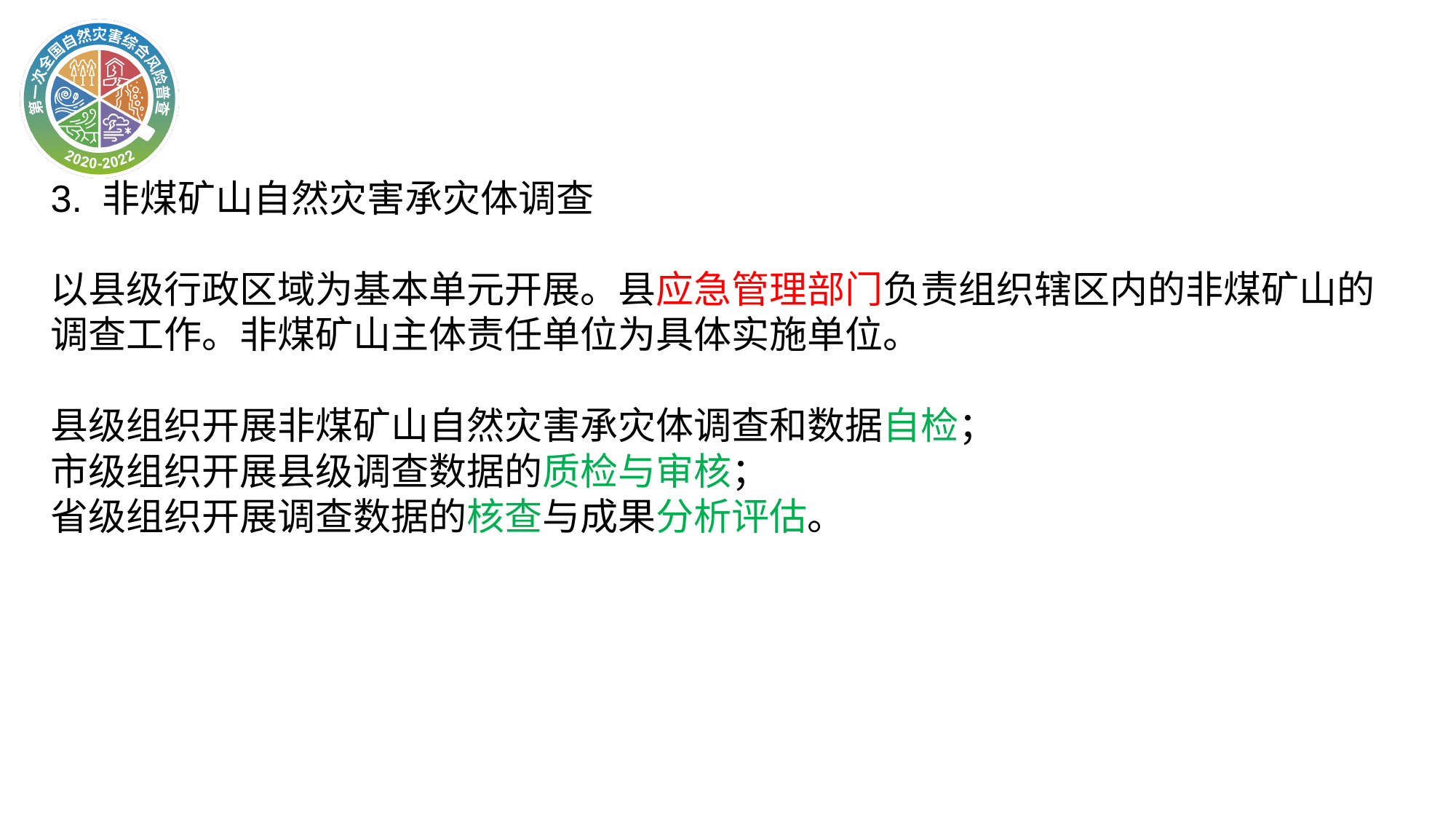

3. 非煤矿山自然灾害承灾体调查

以县级行政区域为基本单元开展。县应急管理部门负责组织辖区内的非煤矿山的调查工作。非煤矿山主体责任单位为具体实施单位。

县级组织开展非煤矿山自然灾害承灾体调查和数据自检；
市级组织开展县级调查数据的质检与审核；
省级组织开展调查数据的核查与成果分析评估。